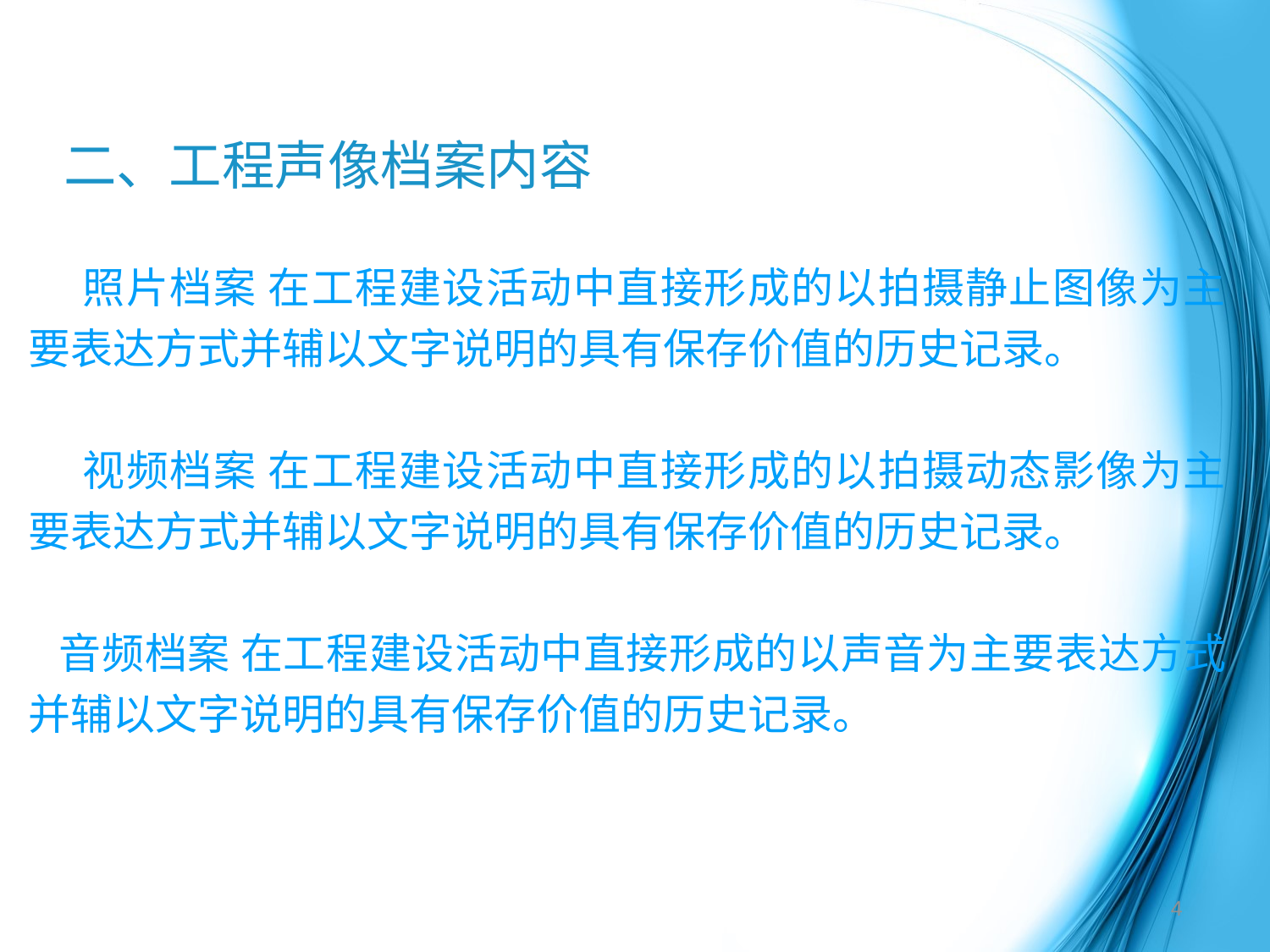

二、工程声像档案内容
    照片档案 在工程建设活动中直接形成的以拍摄静止图像为主要表达方式并辅以文字说明的具有保存价值的历史记录。

    视频档案 在工程建设活动中直接形成的以拍摄动态影像为主要表达方式并辅以文字说明的具有保存价值的历史记录。

  音频档案 在工程建设活动中直接形成的以声音为主要表达方式并辅以文字说明的具有保存价值的历史记录。
4